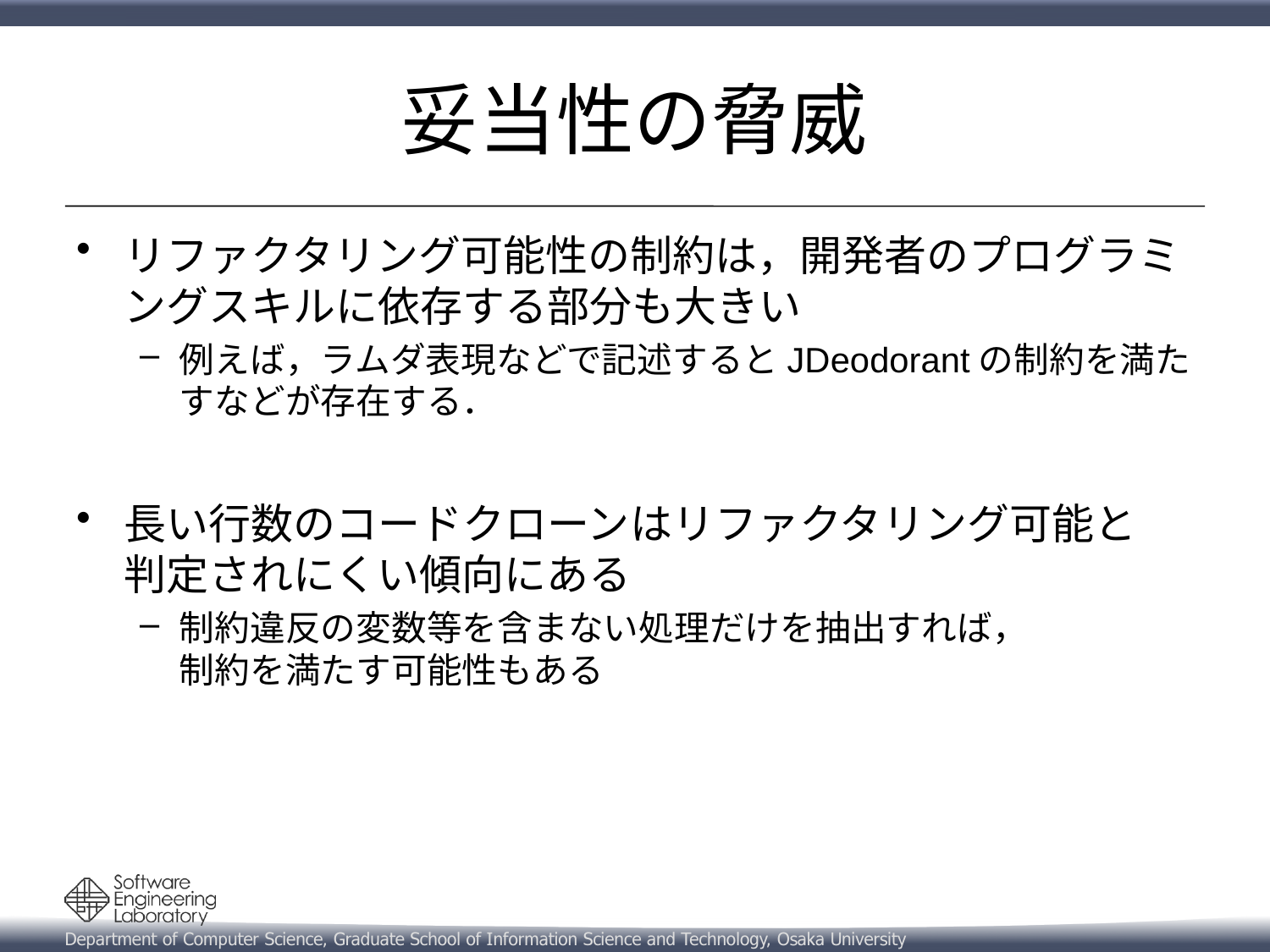

# 妥当性の脅威
リファクタリング可能性の制約は，開発者のプログラミングスキルに依存する部分も大きい
例えば，ラムダ表現などで記述するとJDeodorantの制約を満たすなどが存在する．

長い行数のコードクローンはリファクタリング可能と
判定されにくい傾向にある
制約違反の変数等を含まない処理だけを抽出すれば，
制約を満たす可能性もある